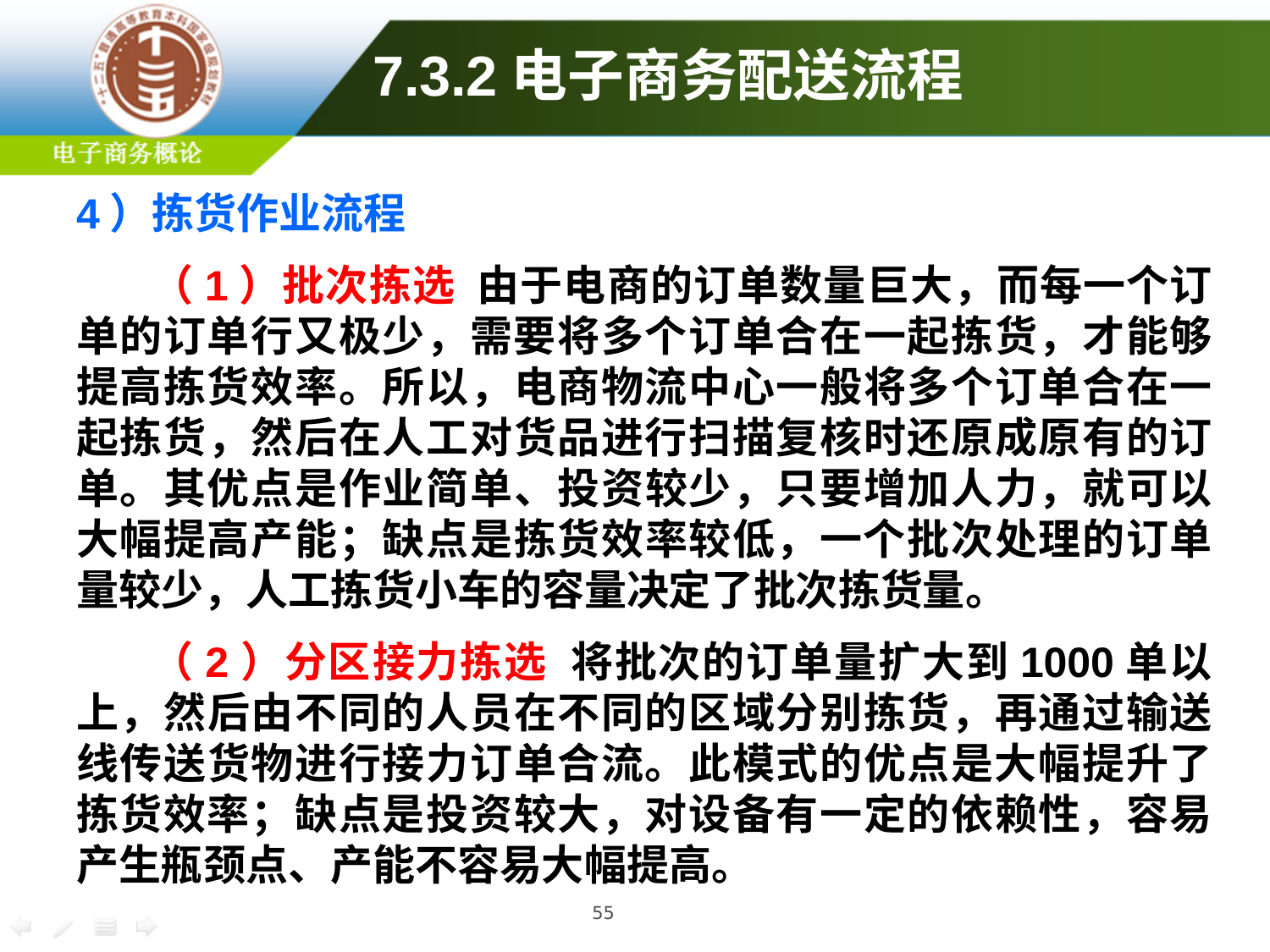

# 7.3.2电子商务配送流程
4）拣货作业流程
（1）批次拣选  由于电商的订单数量巨大，而每一个订单的订单行又极少，需要将多个订单合在一起拣货，才能够提高拣货效率。所以，电商物流中心一般将多个订单合在一起拣货，然后在人工对货品进行扫描复核时还原成原有的订单。其优点是作业简单、投资较少，只要增加人力，就可以大幅提高产能；缺点是拣货效率较低，一个批次处理的订单量较少，人工拣货小车的容量决定了批次拣货量。
（2）分区接力拣选  将批次的订单量扩大到1000单以上，然后由不同的人员在不同的区域分别拣货，再通过输送线传送货物进行接力订单合流。此模式的优点是大幅提升了拣货效率；缺点是投资较大，对设备有一定的依赖性，容易产生瓶颈点、产能不容易大幅提高。
55